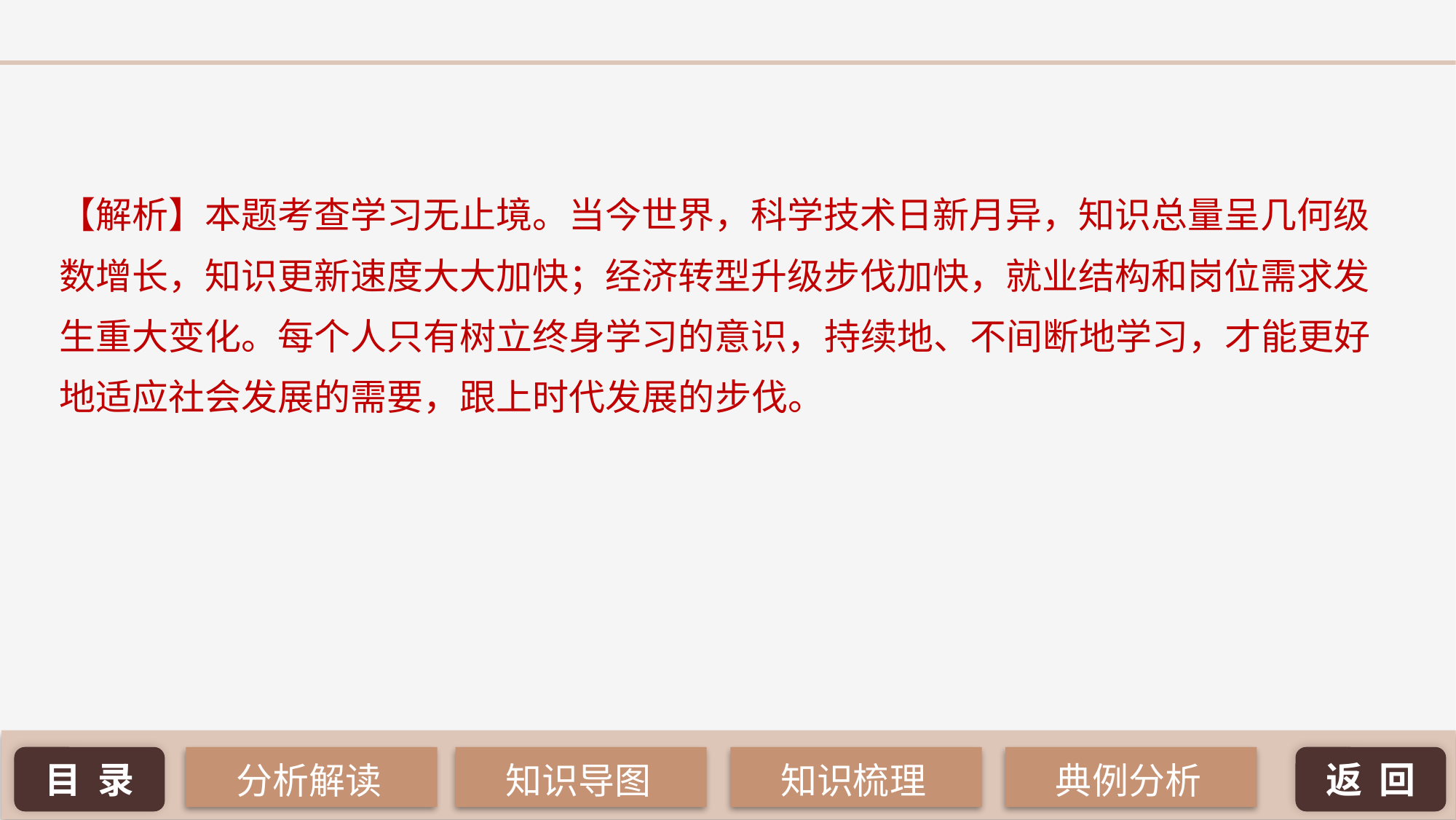

【解析】本题考查学习无止境。当今世界，科学技术日新月异，知识总量呈几何级数增长，知识更新速度大大加快；经济转型升级步伐加快，就业结构和岗位需求发生重大变化。每个人只有树立终身学习的意识，持续地、不间断地学习，才能更好地适应社会发展的需要，跟上时代发展的步伐。
返  回